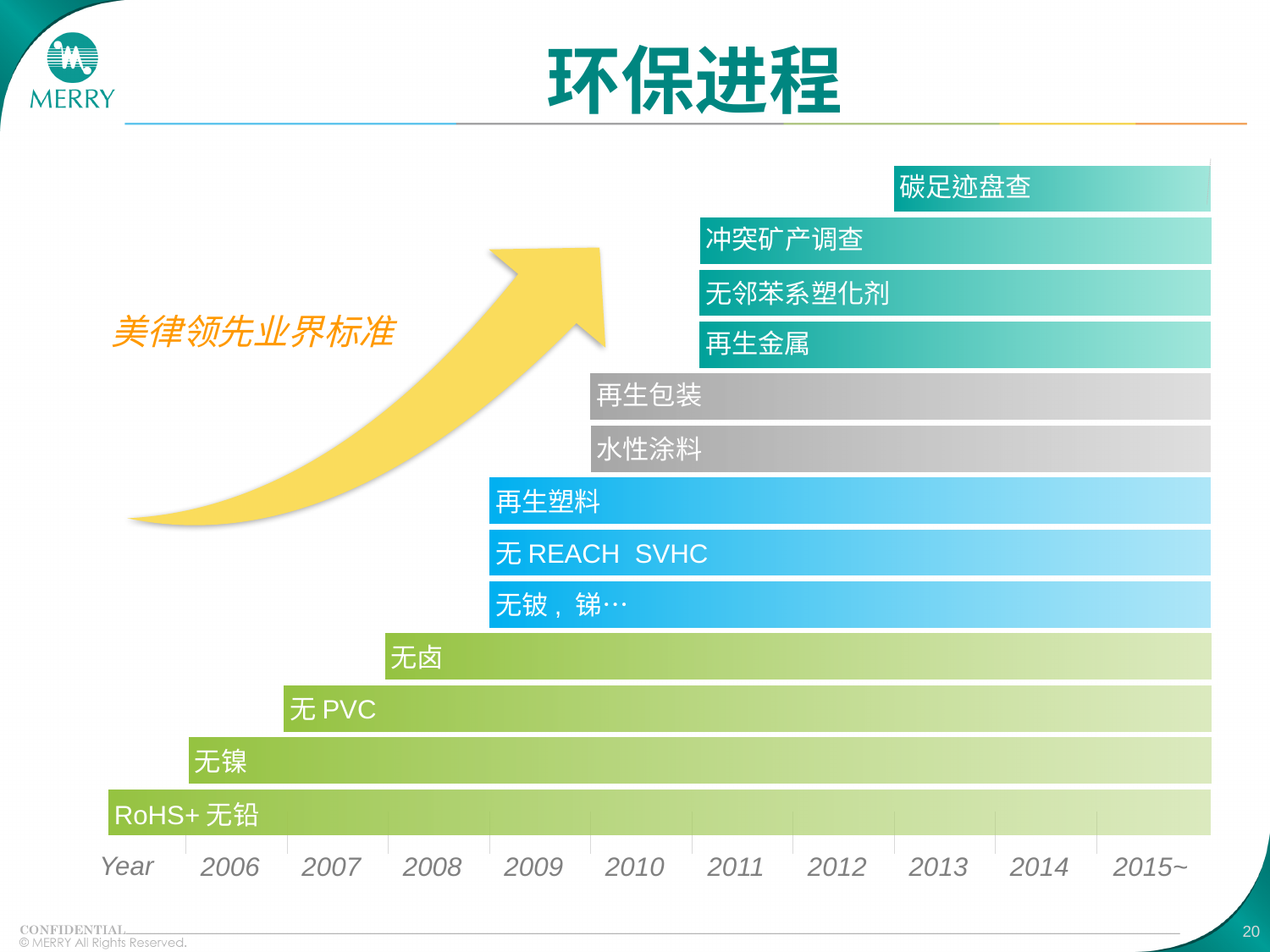

# 环保进程
碳足迹盘查
冲突矿产调查

无邻苯系塑化剂
美律领先业界标准
再生金属
再生包装
水性涂料
再生塑料
无REACH  SVHC
无铍, 锑…
无卤
无PVC
无镍
RoHS+无铅
2006
2007
2008
2009
2010
2011
2012
2013
2014
2015~
Year